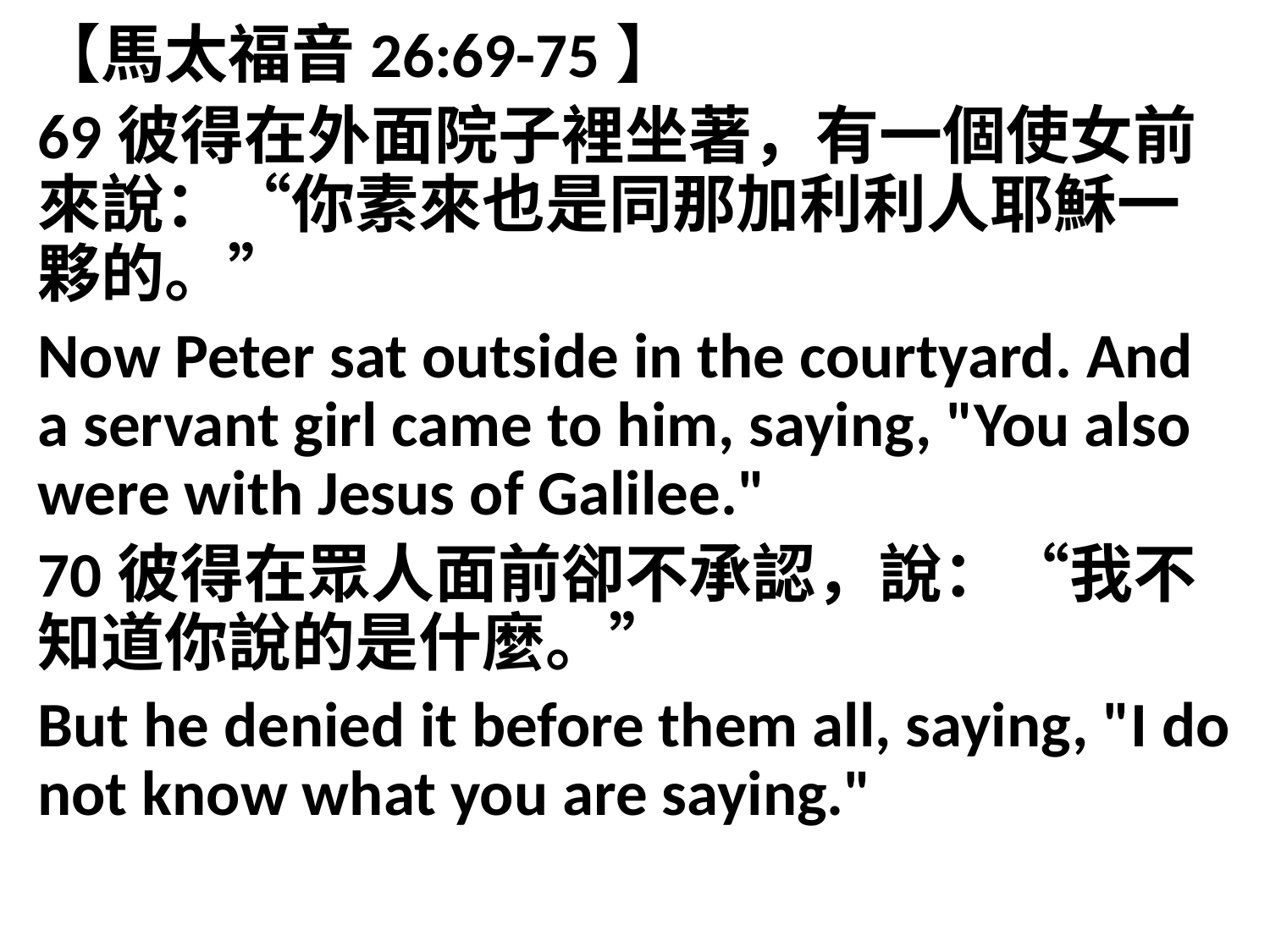

【馬太福音26:69-75】
69彼得在外面院子裡坐著，有一個使女前來說：“你素來也是同那加利利人耶穌一夥的。”
Now Peter sat outside in the courtyard. And a servant girl came to him, saying, "You also were with Jesus of Galilee."
70彼得在眾人面前卻不承認，說：“我不知道你說的是什麼。”
But he denied it before them all, saying, "I do not know what you are saying."